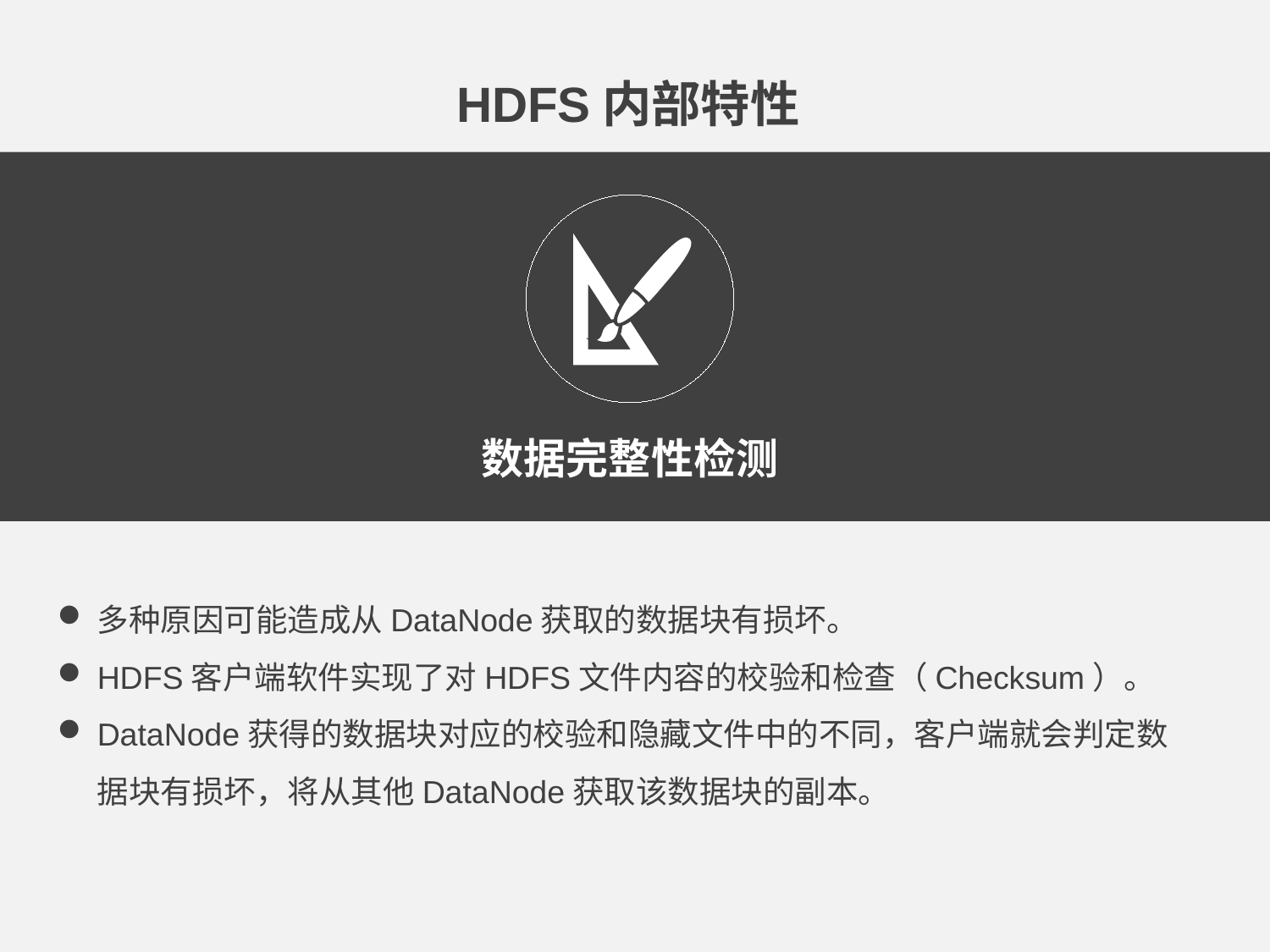

HDFS内部特性

数据完整性检测
多种原因可能造成从DataNode获取的数据块有损坏。
HDFS客户端软件实现了对HDFS文件内容的校验和检查（Checksum）。
DataNode获得的数据块对应的校验和隐藏文件中的不同，客户端就会判定数据块有损坏，将从其他DataNode获取该数据块的副本。